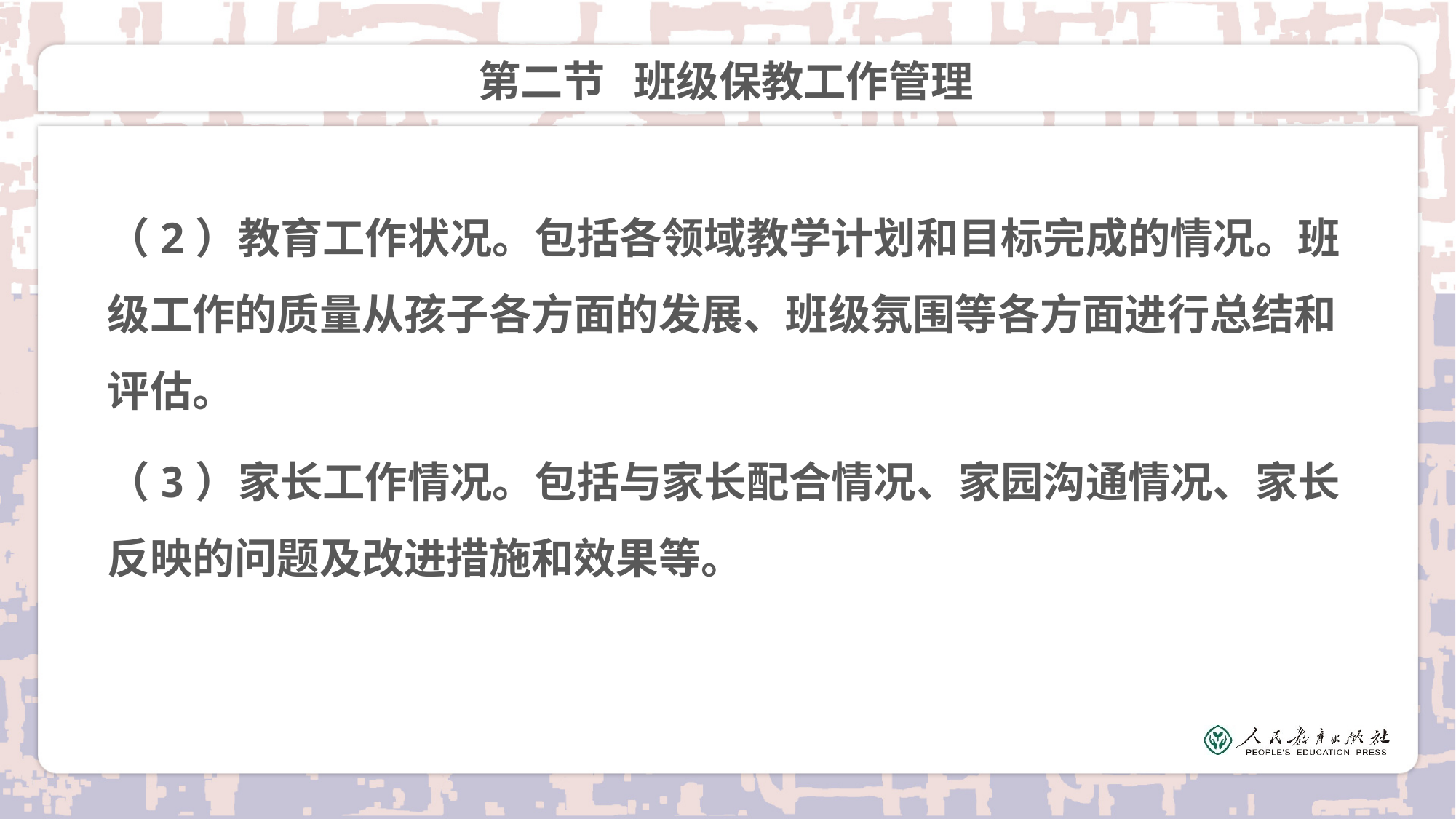

# 第二节   班级保教工作管理
（2）教育工作状况。包括各领域教学计划和目标完成的情况。班级工作的质量从孩子各方面的发展、班级氛围等各方面进行总结和评估。
（3）家长工作情况。包括与家长配合情况、家园沟通情况、家长反映的问题及改进措施和效果等。